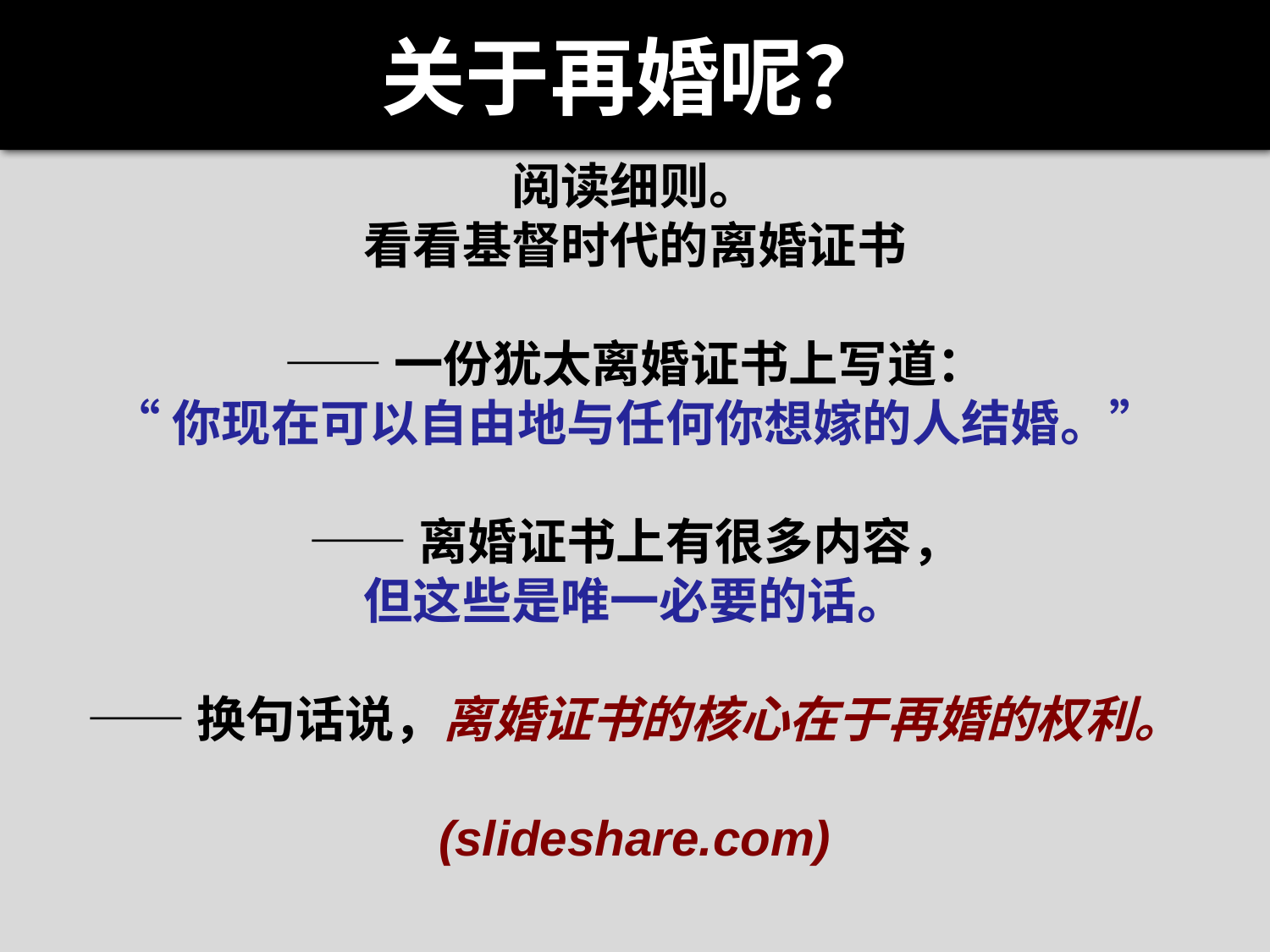

# 关于再婚呢？

阅读细则。
看看基督时代的离婚证书

——一份犹太离婚证书上写道：
“你现在可以自由地与任何你想嫁的人结婚。”

——离婚证书上有很多内容，
但这些是唯一必要的话。

——换句话说，离婚证书的核心在于再婚的权利。
(slideshare.com)